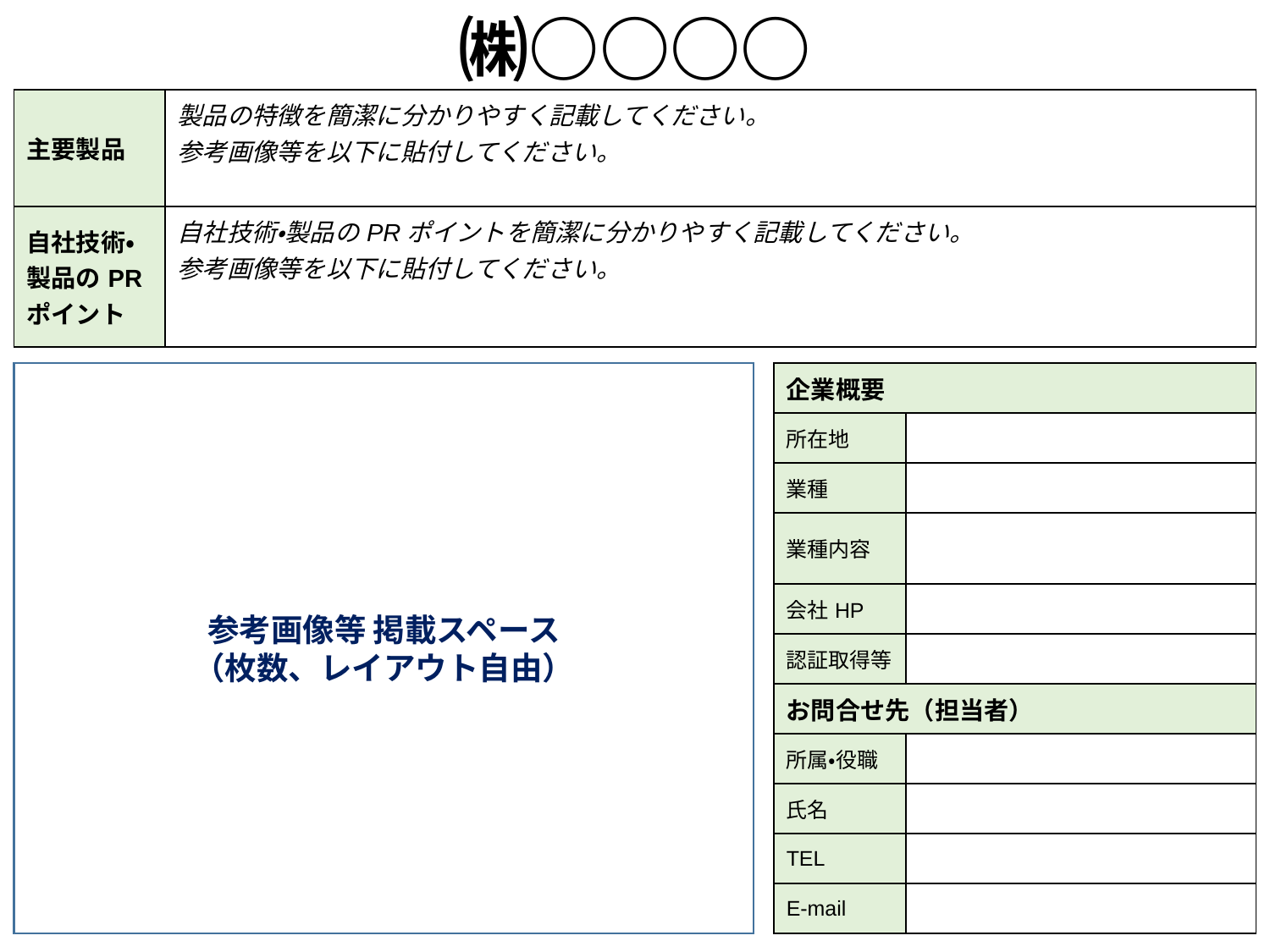

㈱○○○○
| 主要製品 | 製品の特徴を簡潔に分かりやすく記載してください。 参考画像等を以下に貼付してください。 |
| --- | --- |
| 自社技術・製品のPRポイント | 自社技術・製品のPRポイントを簡潔に分かりやすく記載してください。 参考画像等を以下に貼付してください。 |
| 企業概要 |  |
| --- | --- |
| 所在地 |  |
| 業種 |  |
| 業種内容 |  |
| 会社HP |  |
| 認証取得等 |  |
| お問合せ先（担当者） |  |
| 所属・役職 |  |
| 氏名 |  |
| TEL |  |
| E-mail |  |
参考画像等 掲載スペース
（枚数、レイアウト自由）